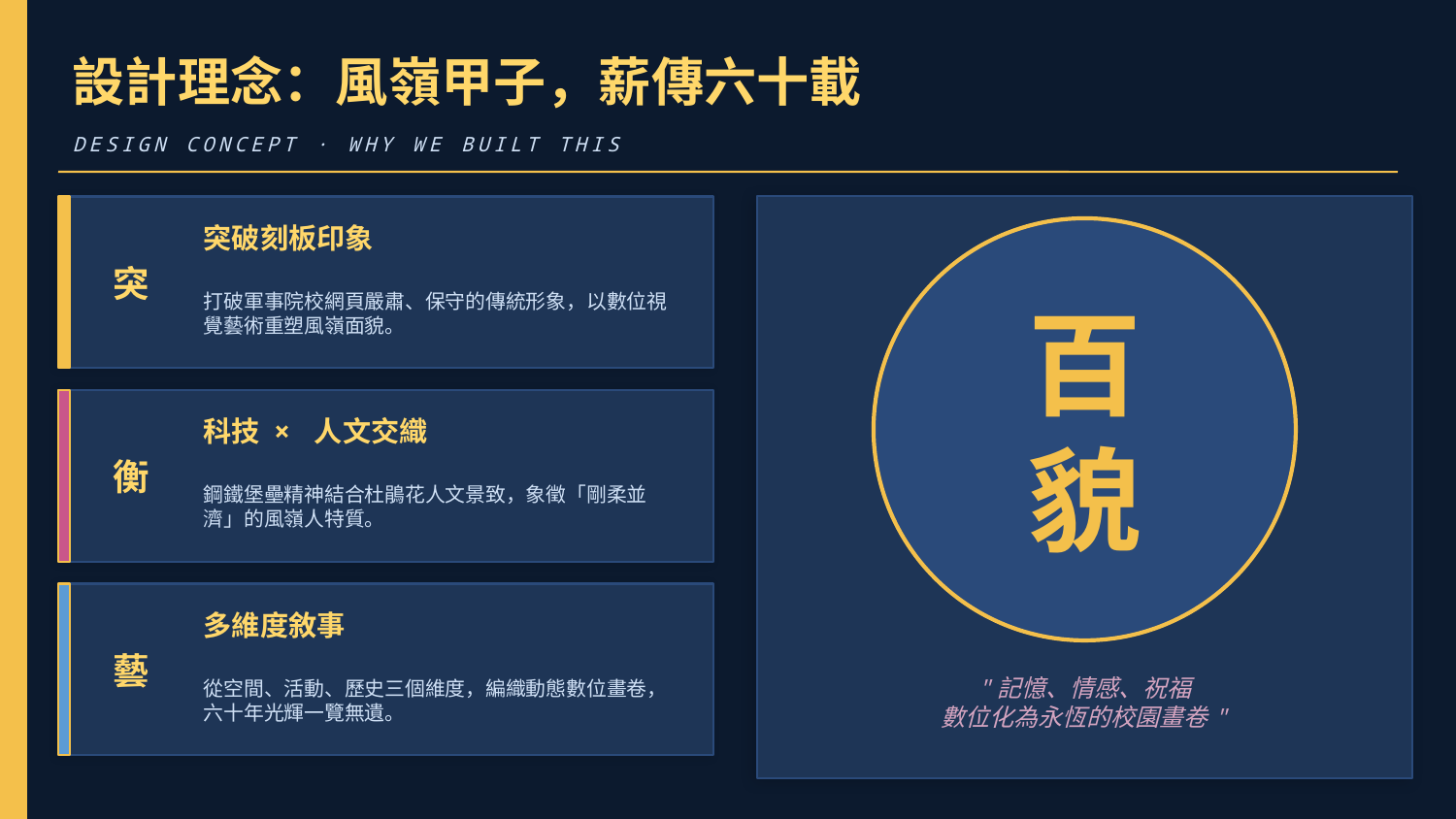

設計理念：風嶺甲子，薪傳六十載
DESIGN CONCEPT · WHY WE BUILT THIS

突

突破刻板印象

百
貌
打破軍事院校網頁嚴肅、保守的傳統形象，以數位視覺藝術重塑風嶺面貌。

衡
科技 × 人文交織
鋼鐵堡壘精神結合杜鵑花人文景致，象徵「剛柔並濟」的風嶺人特質。

藝
多維度敘事
"記憶、情感、祝福
數位化為永恆的校園畫卷"
從空間、活動、歷史三個維度，編織動態數位畫卷，六十年光輝一覽無遺。